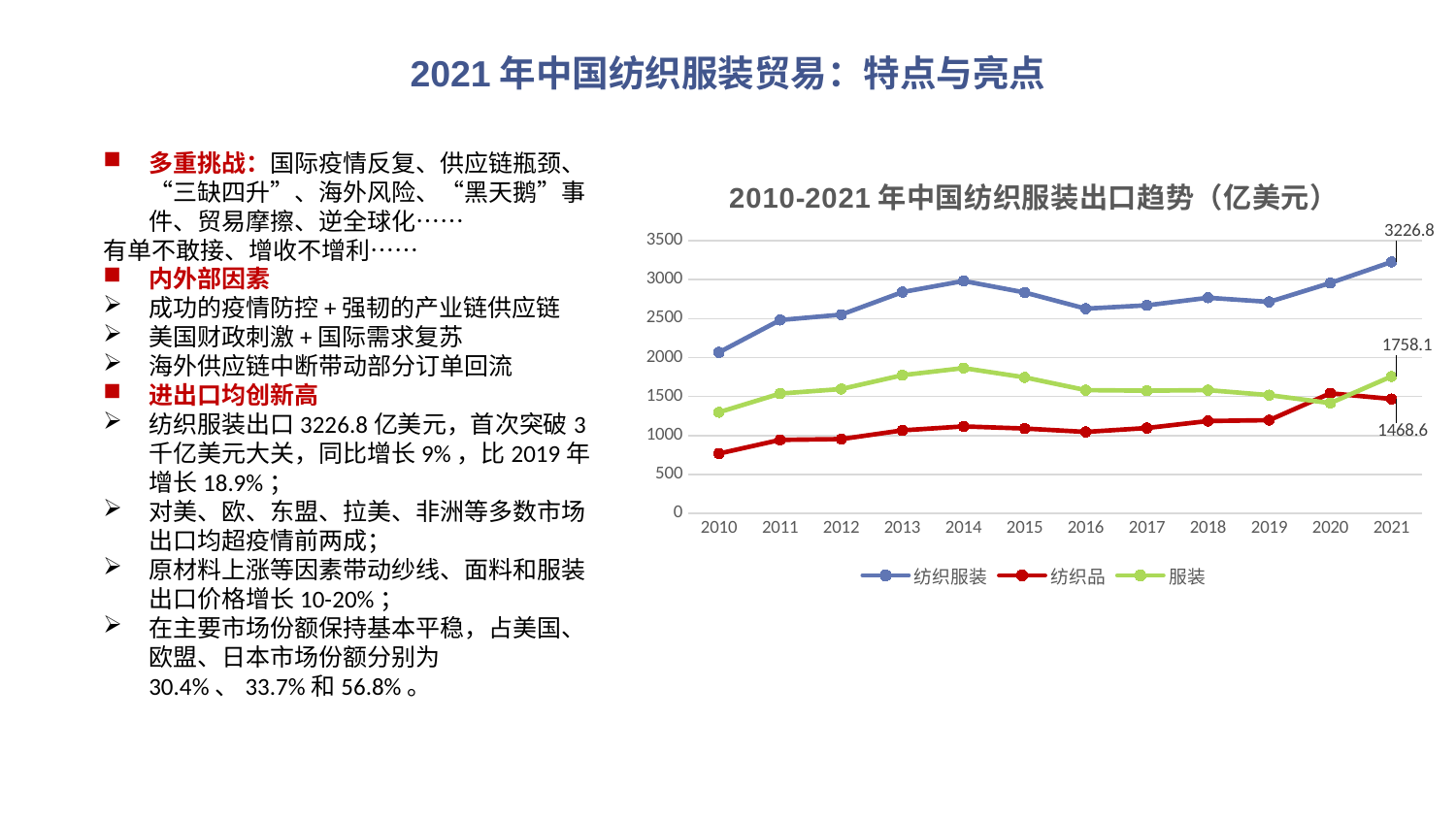

# 2021年中国纺织服装贸易：特点与亮点
多重挑战：国际疫情反复、供应链瓶颈、“三缺四升”、海外风险、“黑天鹅”事件、贸易摩擦、逆全球化……
有单不敢接、增收不增利……
内外部因素
成功的疫情防控+强韧的产业链供应链
美国财政刺激+国际需求复苏
海外供应链中断带动部分订单回流
进出口均创新高
纺织服装出口3226.8亿美元，首次突破3千亿美元大关，同比增长9%，比2019年增长18.9%；
对美、欧、东盟、拉美、非洲等多数市场出口均超疫情前两成；
原材料上涨等因素带动纱线、面料和服装出口价格增长10-20%；
在主要市场份额保持基本平稳，占美国、欧盟、日本市场份额分别为30.4%、33.7%和56.8%。

### Chart: 2010-2021年中国纺织服装出口趋势（亿美元）

| Category | 纺织服装 | 纺织品 | 服装 |
|---|---|---|---|
| 2010 | 2066.9 | 768.7 | 1298.2 |
| 2011 | 2481.9 | 944.1 | 1537.7 |
| 2012 | 2550.6 | 954.5 | 1596.1 |
| 2013 | 2840.1 | 1065.8 | 1774.4 |
| 2014 | 2982.8 | 1116.6 | 1866.1 |
| 2015 | 2835.1 | 1089.3 | 1745.7 |
| 2016 | 2627.9 | 1046.1 | 1581.8 |
| 2017 | 2670.6 | 1096.0 | 1574.6 |
| 2018 | 2767.9 | 1185.8 | 1582.1 |
| 2019 | 2714.7 | 1196.8 | 1517.8 |
| 2020 | 2957.3 | 1541.5 | 1415.9 |
| 2021 | 3226.8 | 1468.6 | 1758.1 |